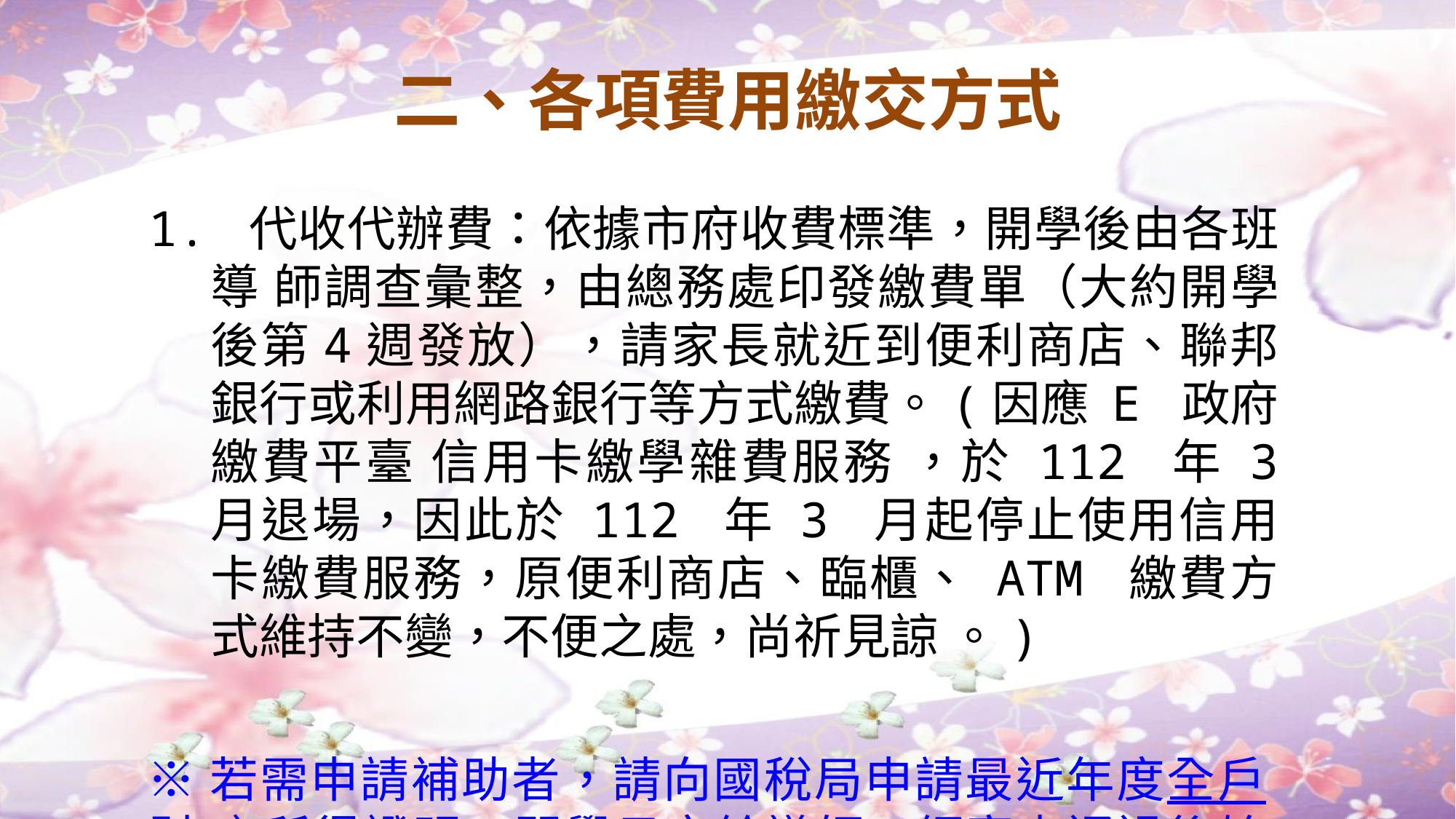

# 二、各項費用繳交方式
1. 代收代辦費：依據市府收費標準，開學後由各班導 師調查彙整，由總務處印發繳費單（大約開學後第4週發放），請家長就近到便利商店、聯邦銀行或利用網路銀行等方式繳費。(因應 E 政府繳費平臺 信用卡繳學雜費服務 ，於 112 年 3 月退場，因此於 112 年 3 月起停止使用信用卡繳費服務，原便利商店、臨櫃、 ATM 繳費方式維持不變，不便之處，尚祈見諒 。)

※若需申請補助者，請向國稅局申請最近年度全戶財 產所得證明，開學日交給導師，經審查通過後始得補 助。